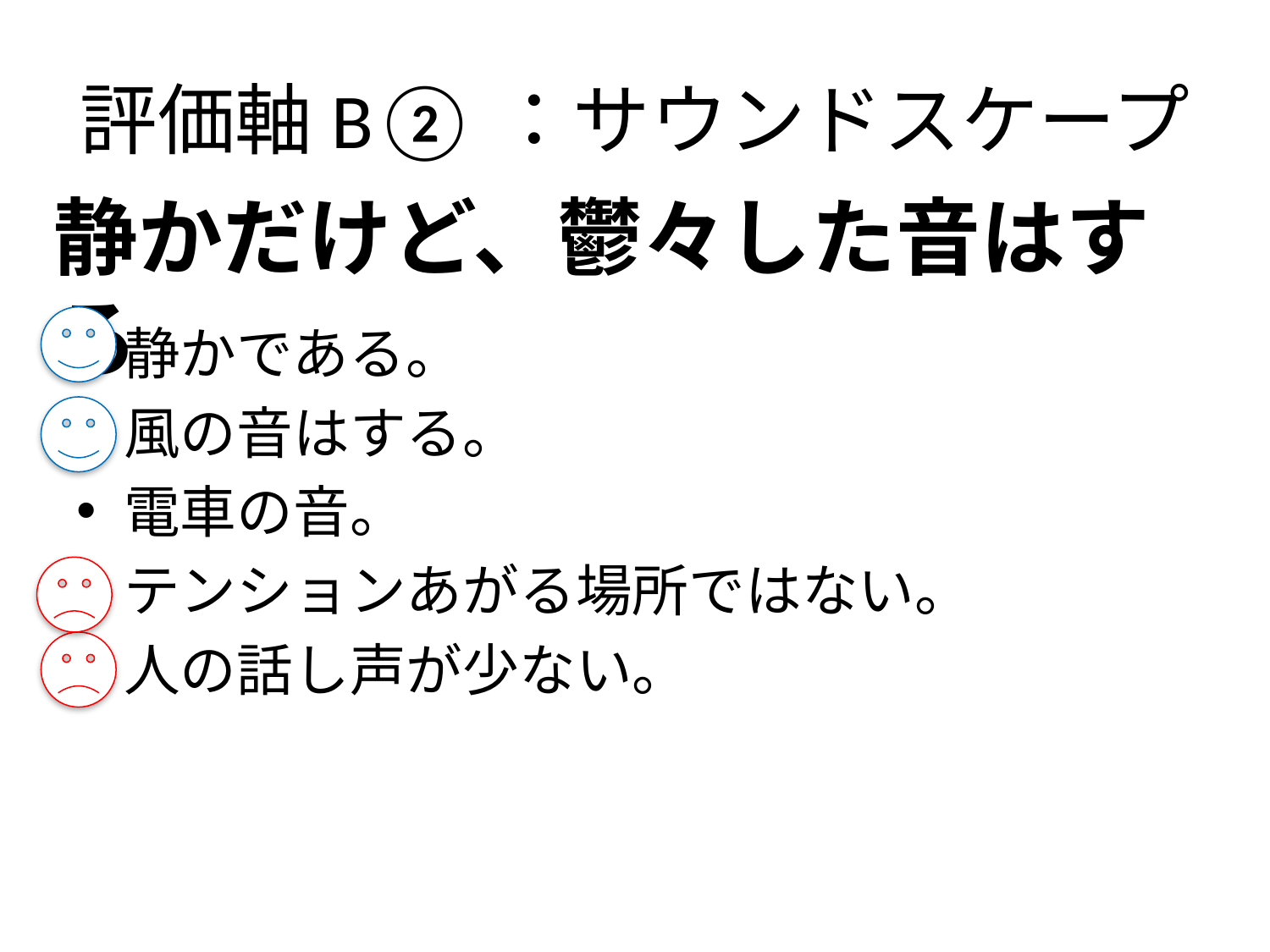

# 評価軸B②：サウンドスケープ
静かだけど、鬱々した音はする

静かである。
風の音はする。
電車の音。
テンションあがる場所ではない。
人の話し声が少ない。